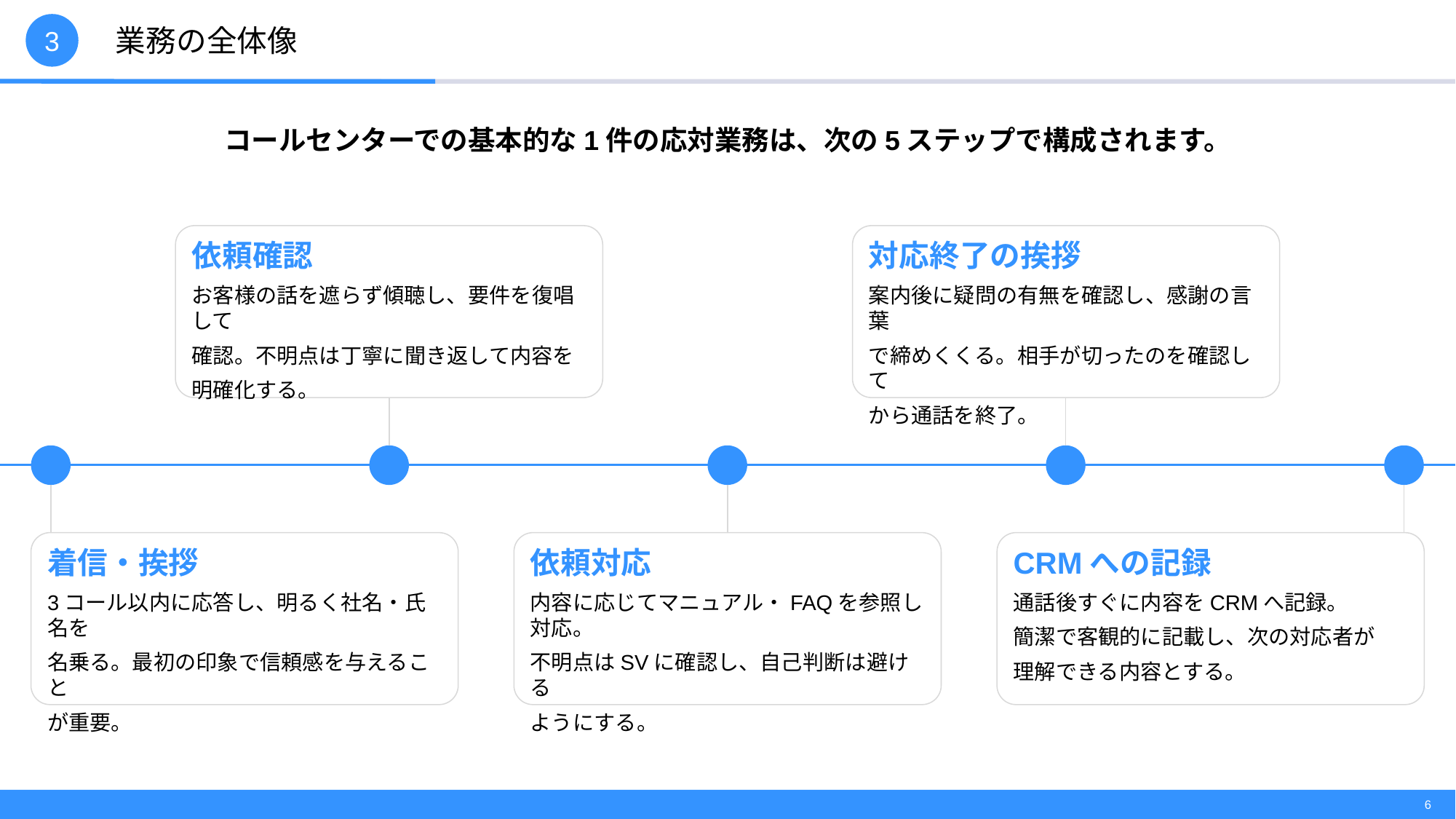

3
　　業務の全体像

コールセンターでの基本的な1件の応対業務は、次の5ステップで構成されます。
依頼確認
お客様の話を遮らず傾聴し、要件を復唱して
確認。不明点は丁寧に聞き返して内容を
明確化する。
対応終了の挨拶
案内後に疑問の有無を確認し、感謝の言葉
で締めくくる。相手が切ったのを確認して
から通話を終了。

着信・挨拶
3コール以内に応答し、明るく社名・氏名を
名乗る。最初の印象で信頼感を与えること
が重要。
依頼対応
内容に応じてマニュアル・FAQを参照し対応。
不明点はSVに確認し、自己判断は避ける
ようにする。
CRMへの記録
通話後すぐに内容をCRMへ記録。
簡潔で客観的に記載し、次の対応者が
理解できる内容とする。
6